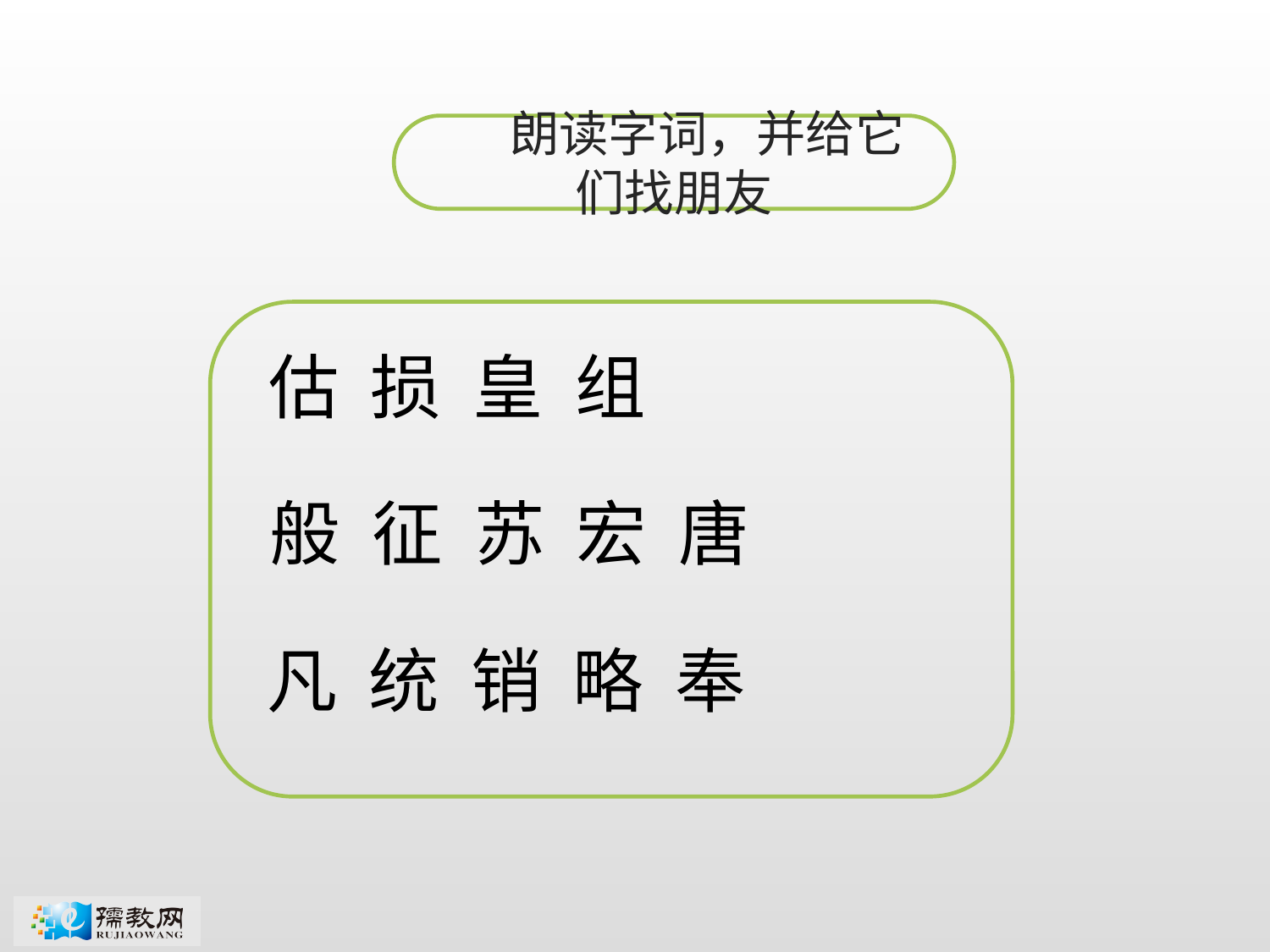

朗读字词，并给它们找朋友

估  损  皇  组
般  征  苏  宏  唐

凡  统  销  略  奉